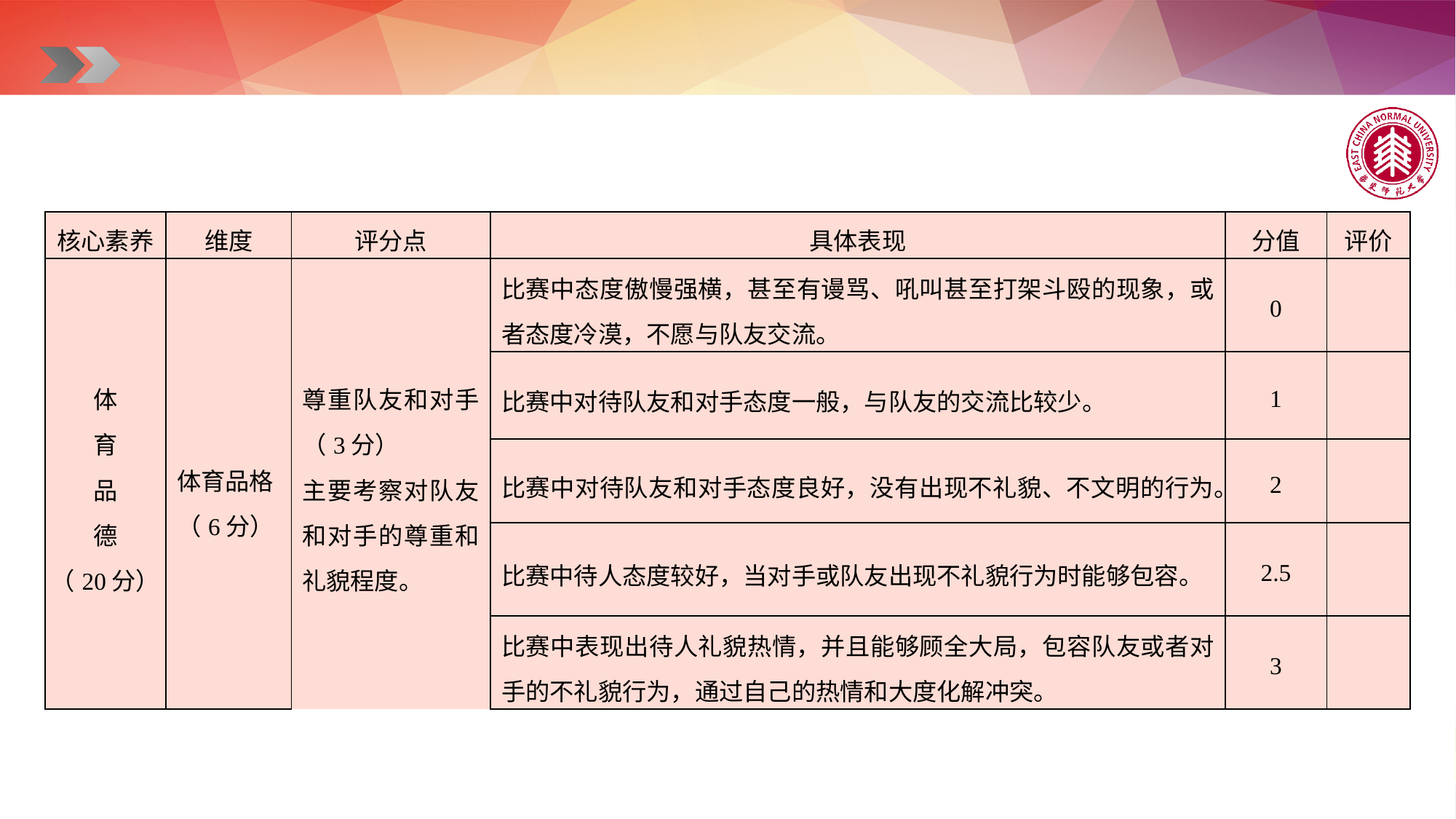

| 核心素养 | 维度 | 评分点 | 具体表现 | 分值 | 评价 |
| --- | --- | --- | --- | --- | --- |
| 体 育 品 德 （20分） | 体育品格 （6分） | 尊重队友和对手（3分） 主要考察对队友和对手的尊重和礼貌程度。 | 比赛中态度傲慢强横，甚至有谩骂、吼叫甚至打架斗殴的现象，或者态度冷漠，不愿与队友交流。 | 0 |  |
|  |  |  | 比赛中对待队友和对手态度一般，与队友的交流比较少。 | 1 |  |
|  |  |  | 比赛中对待队友和对手态度良好，没有出现不礼貌、不文明的行为。 | 2 |  |
|  |  |  | 比赛中待人态度较好，当对手或队友出现不礼貌行为时能够包容。 | 2.5 |  |
|  |  |  | 比赛中表现出待人礼貌热情，并且能够顾全大局，包容队友或者对手的不礼貌行为，通过自己的热情和大度化解冲突。 | 3 |  |